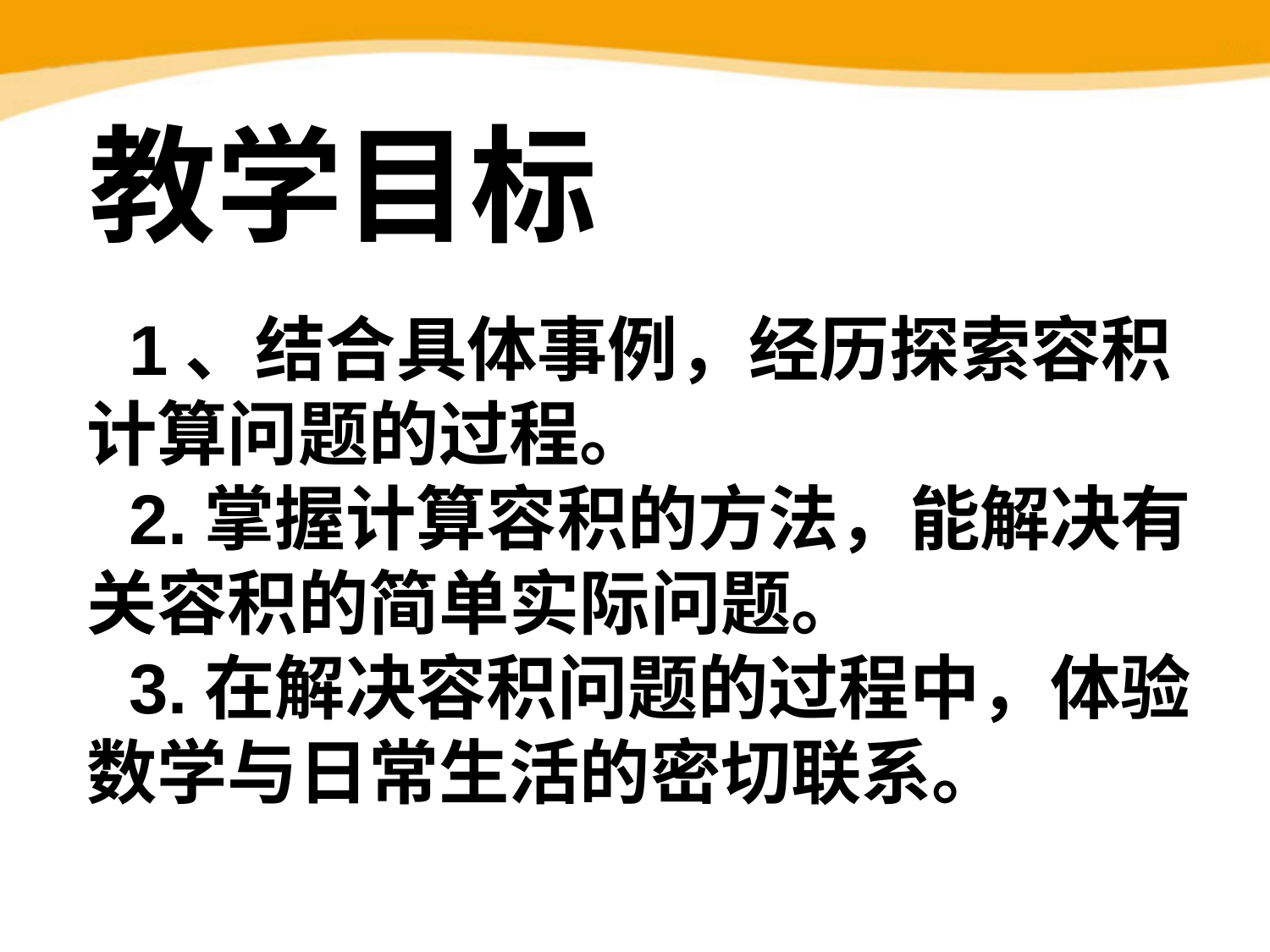

教学目标
1、结合具体事例，经历探索容积计算问题的过程。
2.掌握计算容积的方法，能解决有关容积的简单实际问题。
3.在解决容积问题的过程中，体验数学与日常生活的密切联系。